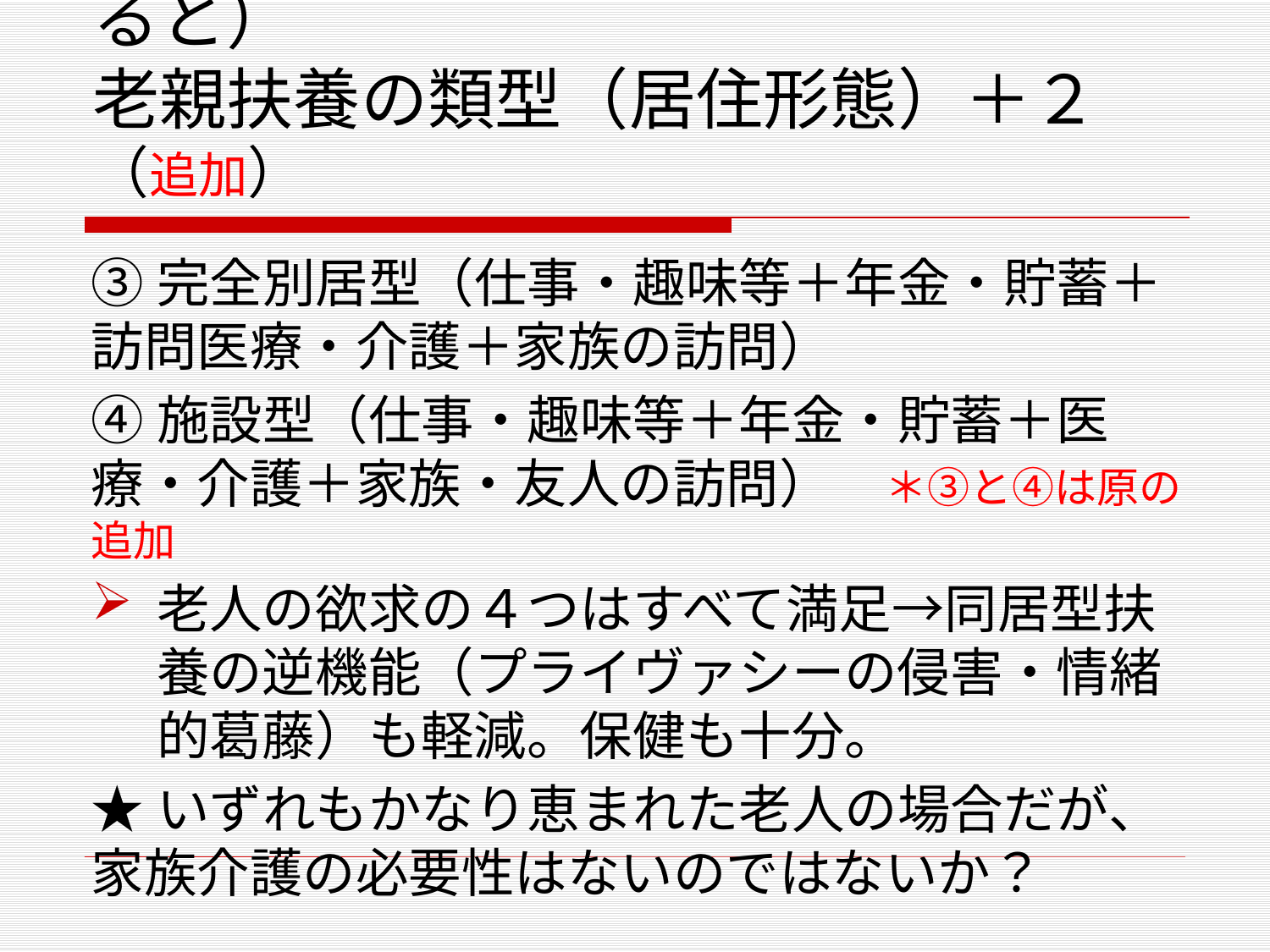

# ●「老人の扶養」（勝手に追加すると） 老親扶養の類型（居住形態）＋２（追加）
③完全別居型（仕事・趣味等＋年金・貯蓄＋訪問医療・介護＋家族の訪問）
④施設型（仕事・趣味等＋年金・貯蓄＋医療・介護＋家族・友人の訪問）　＊③と④は原の追加
老人の欲求の４つはすべて満足→同居型扶養の逆機能（プライヴァシーの侵害・情緒的葛藤）も軽減。保健も十分。
★いずれもかなり恵まれた老人の場合だが、家族介護の必要性はないのではないか？